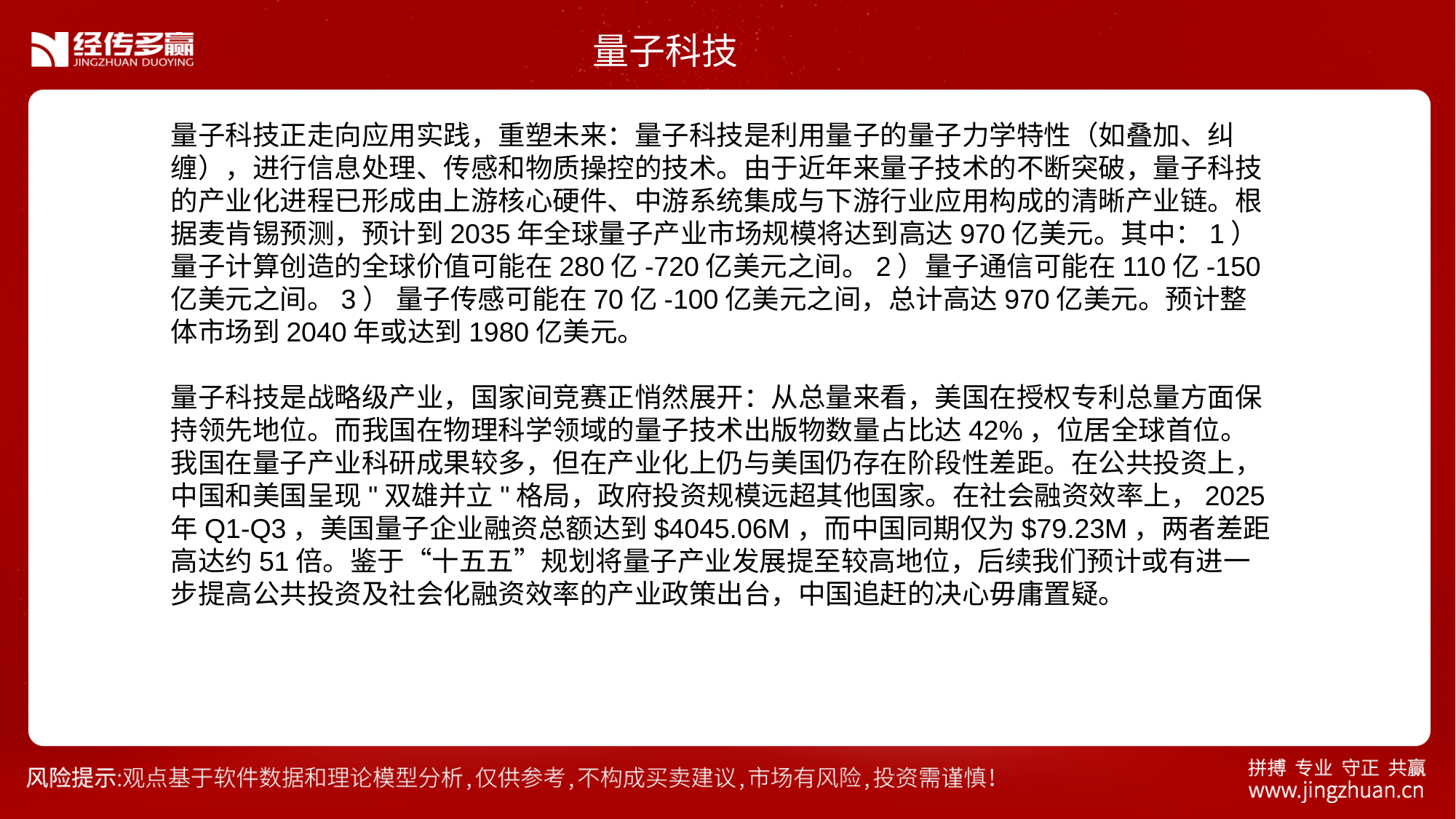

量子科技
量子科技正走向应用实践，重塑未来：量子科技是利用量子的量子力学特性（如叠加、纠缠），进行信息处理、传感和物质操控的技术。由于近年来量子技术的不断突破，量子科技的产业化进程已形成由上游核心硬件、中游系统集成与下游行业应用构成的清晰产业链。根据麦肯锡预测，预计到2035年全球量子产业市场规模将达到高达970亿美元。其中：1） 量子计算创造的全球价值可能在280亿-720亿美元之间。2）量子通信可能在110亿-150亿美元之间。3） 量子传感可能在70亿-100亿美元之间，总计高达970亿美元。预计整体市场到2040年或达到1980亿美元。

量子科技是战略级产业，国家间竞赛正悄然展开：从总量来看，美国在授权专利总量方面保持领先地位。而我国在物理科学领域的量子技术出版物数量占比达42%，位居全球首位。我国在量子产业科研成果较多，但在产业化上仍与美国仍存在阶段性差距。在公共投资上，中国和美国呈现"双雄并立"格局，政府投资规模远超其他国家。在社会融资效率上，2025年Q1-Q3，美国量子企业融资总额达到$4045.06M，而中国同期仅为$79.23M，两者差距高达约51倍。鉴于“十五五”规划将量子产业发展提至较高地位，后续我们预计或有进一步提高公共投资及社会化融资效率的产业政策出台，中国追赶的决心毋庸置疑。